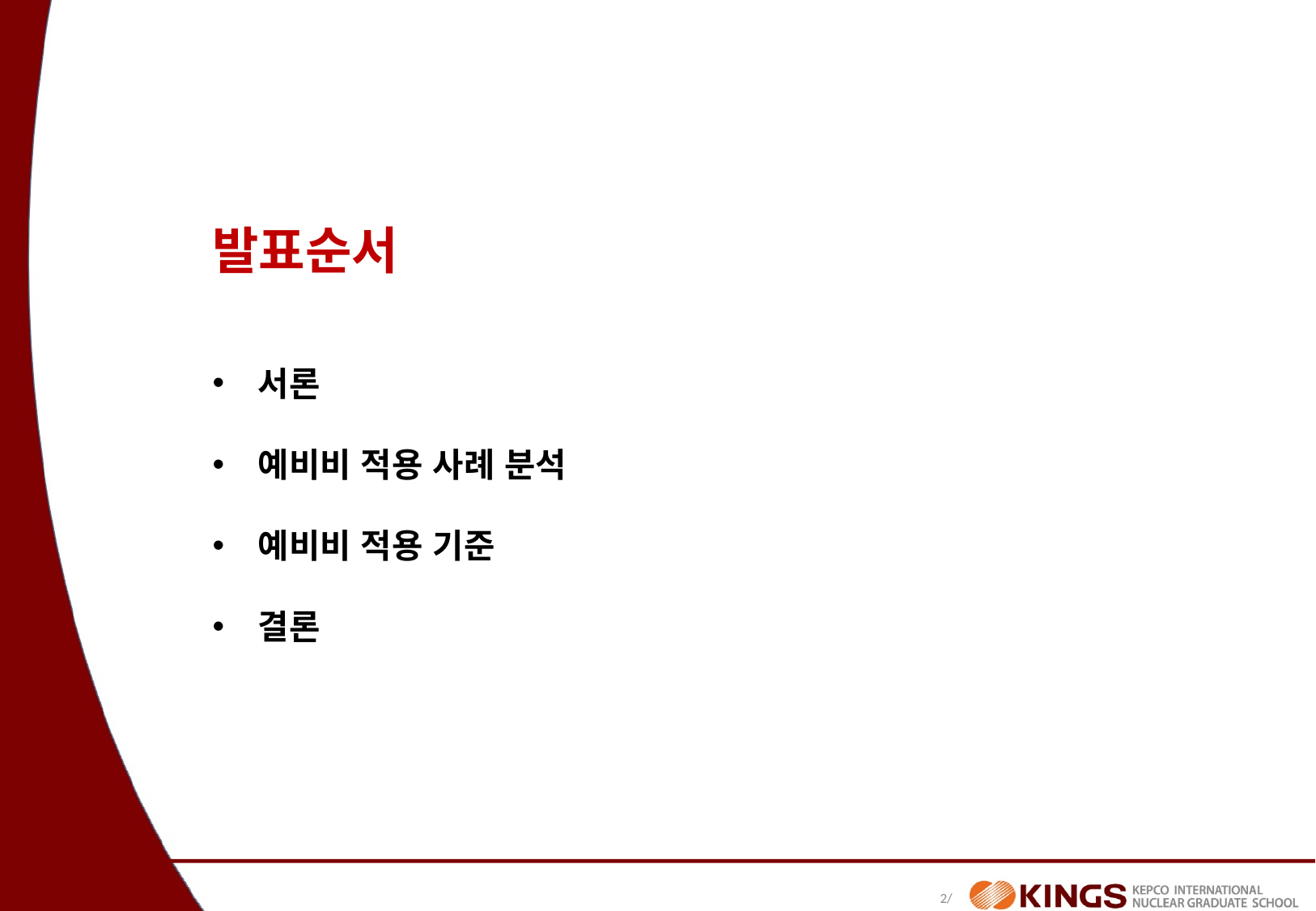

발표순서

서론
예비비 적용 사례 분석
예비비 적용 기준
결론